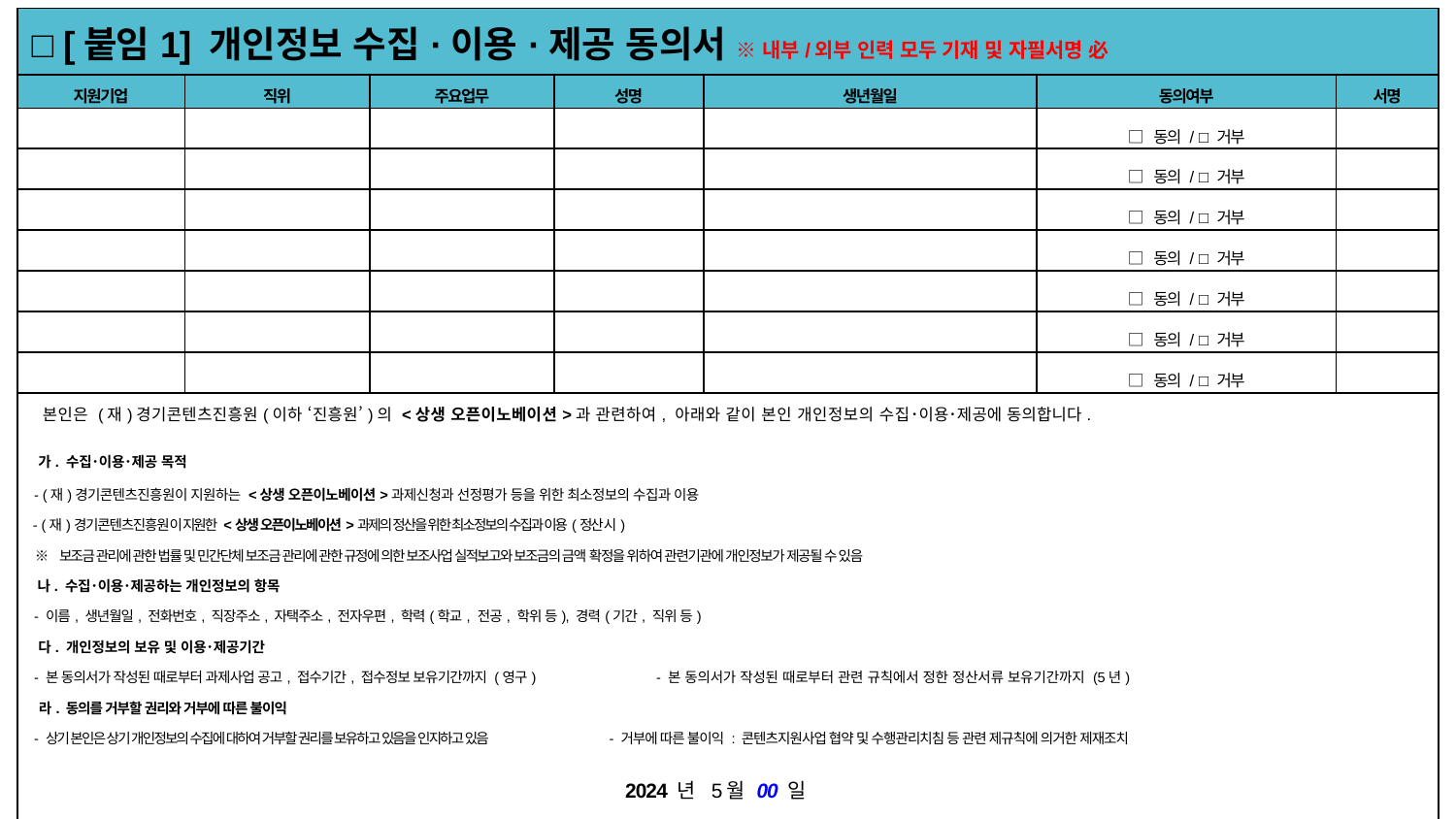

| □ [붙임1] 개인정보 수집·이용·제공 동의서 ※ 내부/외부 인력 모두 기재 및 자필서명 必 |
| --- |
| 지원기업 | 직위 | 주요업무 | 성명 | 생년월일 | 동의여부 | 서명 |
| --- | --- | --- | --- | --- | --- | --- |
|  |  |  |  |  | □ 동의 / □ 거부 |  |
|  |  |  |  |  | □ 동의 / □ 거부 |  |
|  |  |  |  |  | □ 동의 / □ 거부 |  |
|  |  |  |  |  | □ 동의 / □ 거부 |  |
|  |  |  |  |  | □ 동의 / □ 거부 |  |
|  |  |  |  |  | □ 동의 / □ 거부 |  |
|  |  |  |  |  | □ 동의 / □ 거부 |  |
| 본인은 (재)경기콘텐츠진흥원(이하 ‘진흥원’)의 <상생 오픈이노베이션>과 관련하여, 아래와 같이 본인 개인정보의 수집･이용･제공에 동의합니다. 가. 수집･이용･제공 목적 - (재)경기콘텐츠진흥원이 지원하는 <상생 오픈이노베이션>과제신청과 선정평가 등을 위한 최소정보의 수집과 이용 - (재)경기콘텐츠진흥원이 지원한 <상생 오픈이노베이션>과제의 정산을 위한 최소정보의 수집과 이용(정산 시) ※ 보조금 관리에 관한 법률 및 민간단체 보조금 관리에 관한 규정에 의한 보조사업 실적보고와 보조금의 금액 확정을 위하여 관련기관에 개인정보가 제공될 수 있음 나. 수집･이용･제공하는 개인정보의 항목 - 이름, 생년월일, 전화번호, 직장주소, 자택주소, 전자우편, 학력(학교, 전공, 학위 등), 경력(기간, 직위 등) 다. 개인정보의 보유 및 이용･제공기간 - 본 동의서가 작성된 때로부터 과제사업 공고, 접수기간, 접수정보 보유기간까지 (영구) - 본 동의서가 작성된 때로부터 관련 규칙에서 정한 정산서류 보유기간까지 (5년) 라. 동의를 거부할 권리와 거부에 따른 불이익 - 상기 본인은 상기 개인정보의 수집에 대하여 거부할 권리를 보유하고 있음을 인지하고 있음 - 거부에 따른 불이익 : 콘텐츠지원사업 협약 및 수행관리치침 등 관련 제규칙에 의거한 제재조치 2024 년 5월 00 일 (재)경기콘텐츠진흥원장 귀하 |  |  |  |  |  |  |